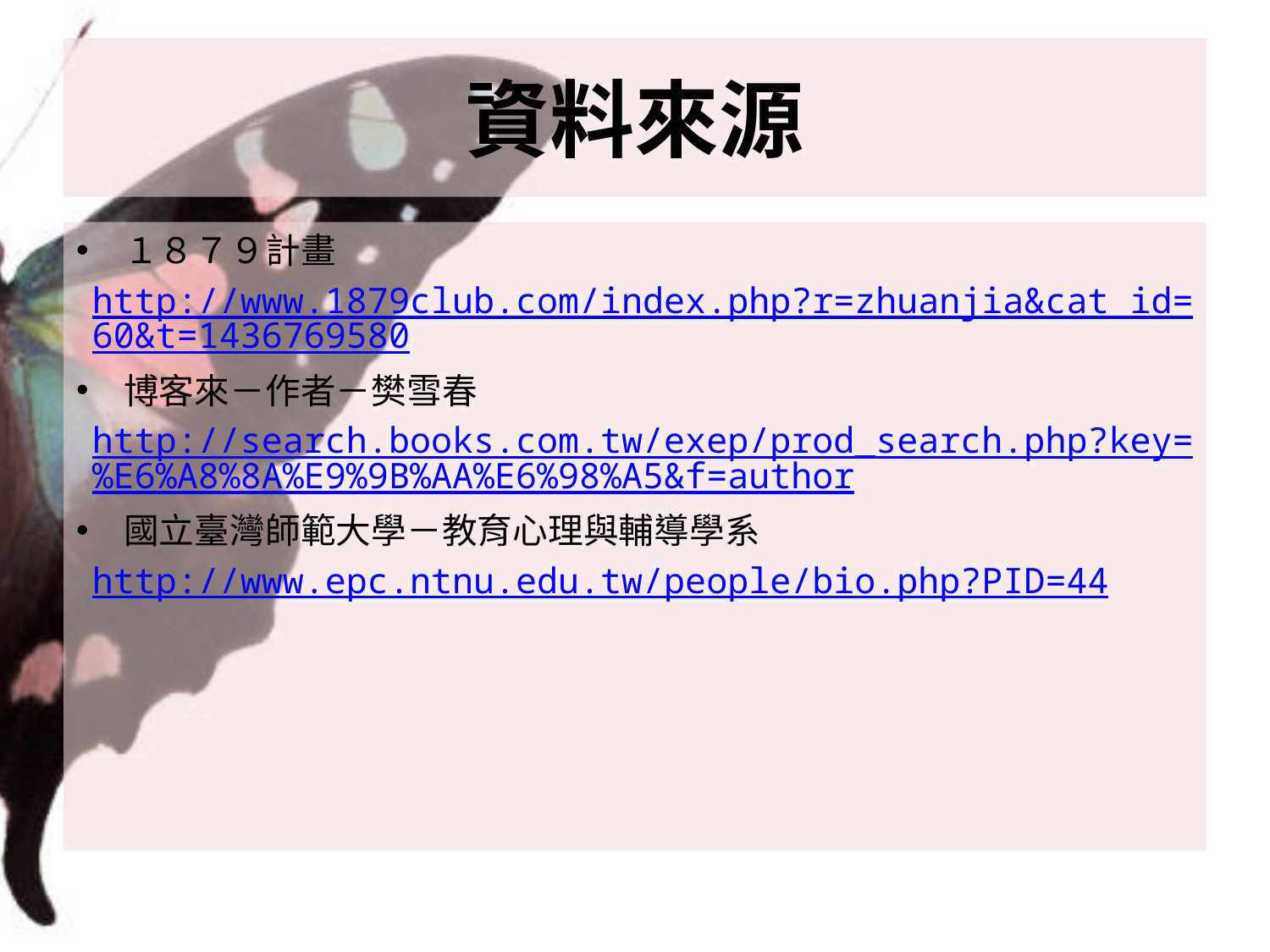

# 資料來源
１８７９計畫
http://www.1879club.com/index.php?r=zhuanjia&cat_id=60&t=1436769580
博客來－作者－樊雪春
http://search.books.com.tw/exep/prod_search.php?key=%E6%A8%8A%E9%9B%AA%E6%98%A5&f=author
國立臺灣師範大學－教育心理與輔導學系
http://www.epc.ntnu.edu.tw/people/bio.php?PID=44